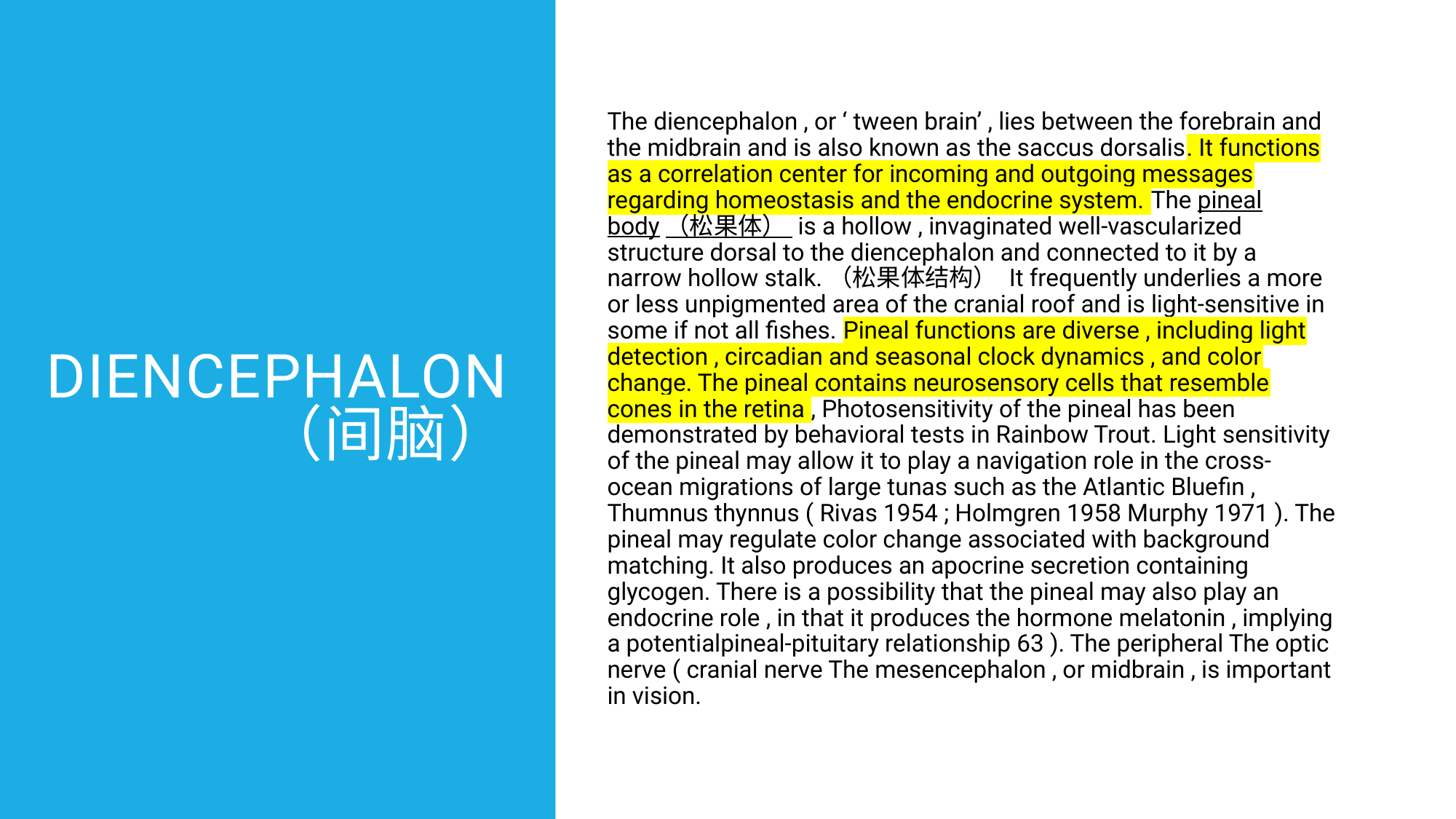

# Diencephalon （间脑）
The diencephalon , or ‘ tween brain’ , lies between the forebrain and the midbrain and is also known as the saccus dorsalis. It functions as a correlation center for incoming and outgoing messages regarding homeostasis and the endocrine system. The pineal body（松果体） is a hollow , invaginated well-vascularized structure dorsal to the diencephalon and connected to it by a narrow hollow stalk.（松果体结构） It frequently underlies a more or less unpigmented area of the cranial roof and is light-sensitive in some if not all fishes. Pineal functions are diverse , including light detection , circadian and seasonal clock dynamics , and color change. The pineal contains neurosensory cells that resemble cones in the retina , Photosensitivity of the pineal has been demonstrated by behavioral tests in Rainbow Trout. Light sensitivity of the pineal may allow it to play a navigation role in the cross-ocean migrations of large tunas such as the Atlantic Bluefin , Thumnus thynnus ( Rivas 1954 ; Holmgren 1958 Murphy 1971 ). The pineal may regulate color change associated with background matching. It also produces an apocrine secretion containing glycogen. There is a possibility that the pineal may also play an endocrine role , in that it produces the hormone melatonin , implying a potentialpineal-pituitary relationship 63 ). The peripheral The optic nerve ( cranial nerve The mesencephalon , or midbrain , is important in vision.